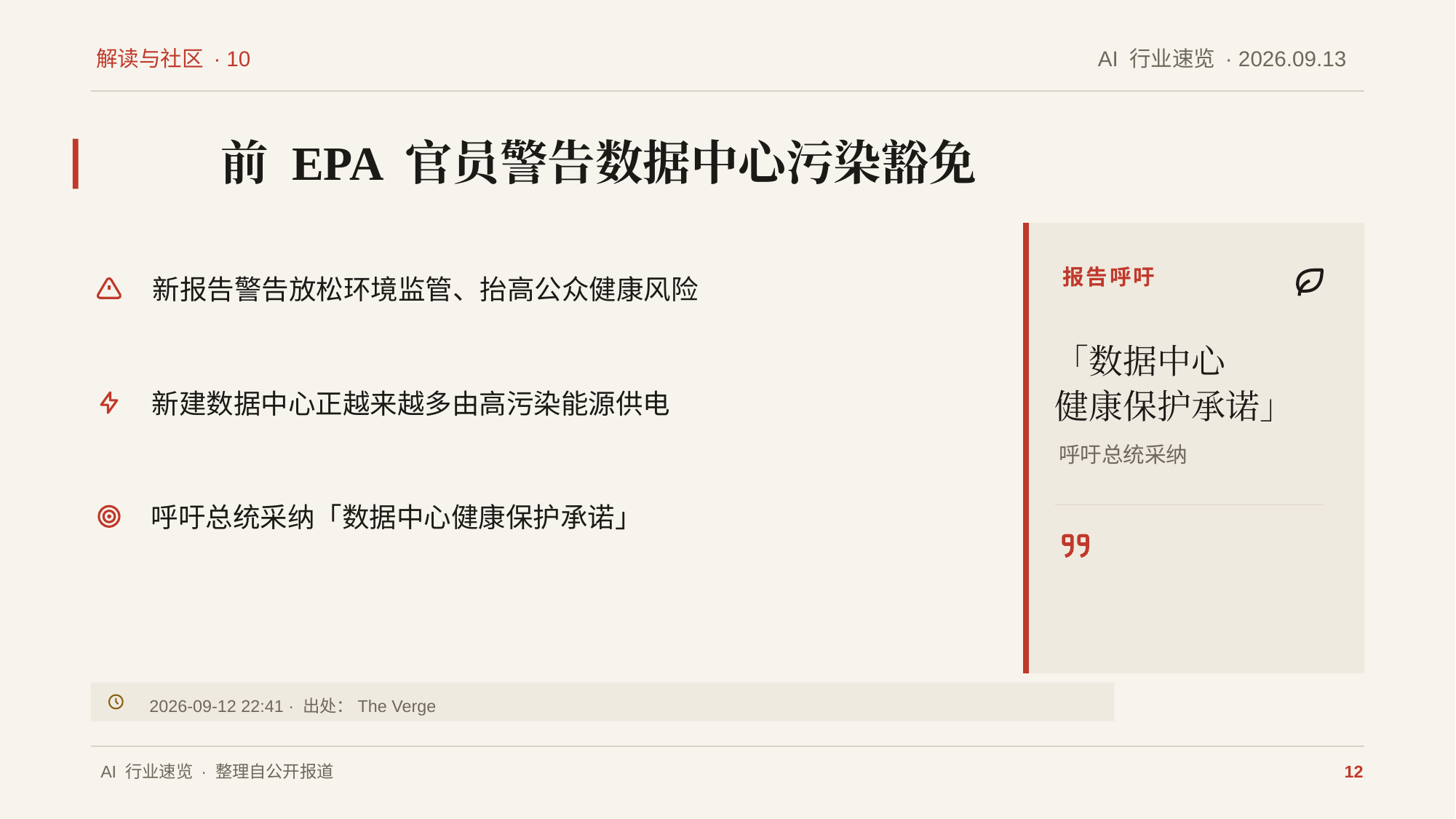

解读与社区 · 10
AI 行业速览 · 2026.09.13

前 EPA 官员警告数据中心污染豁免

报告呼吁

「数据中心
健康保护承诺」
呼吁总统采纳

新报告警告放松环境监管、抬高公众健康风险

新建数据中心正越来越多由高污染能源供电

呼吁总统采纳「数据中心健康保护承诺」

2026-09-12 22:41 · 出处：The Verge

AI 行业速览 · 整理自公开报道
12